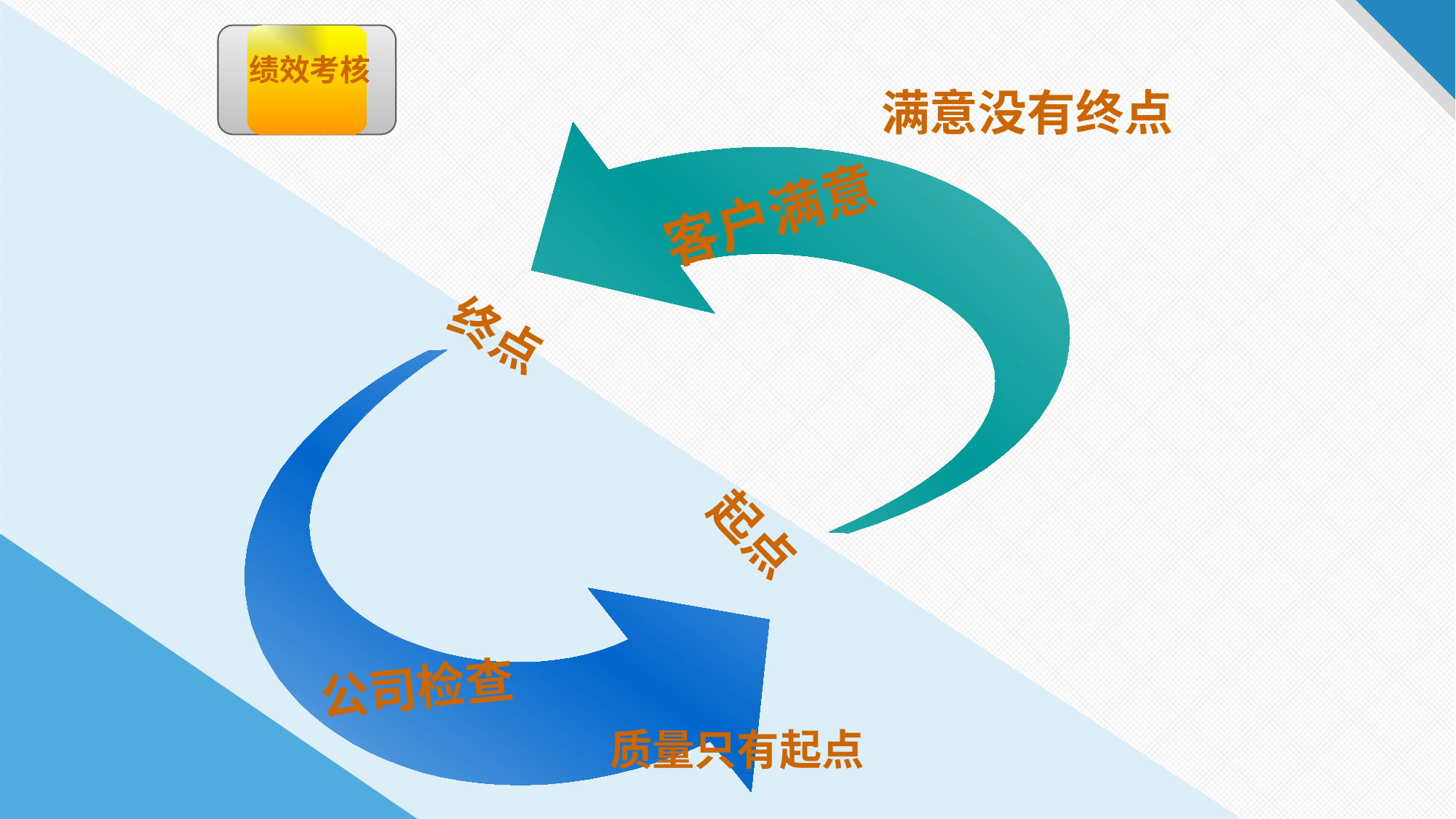

绩效考核
满意没有终点

客户满意
终点

起点

公司检查
质量只有起点